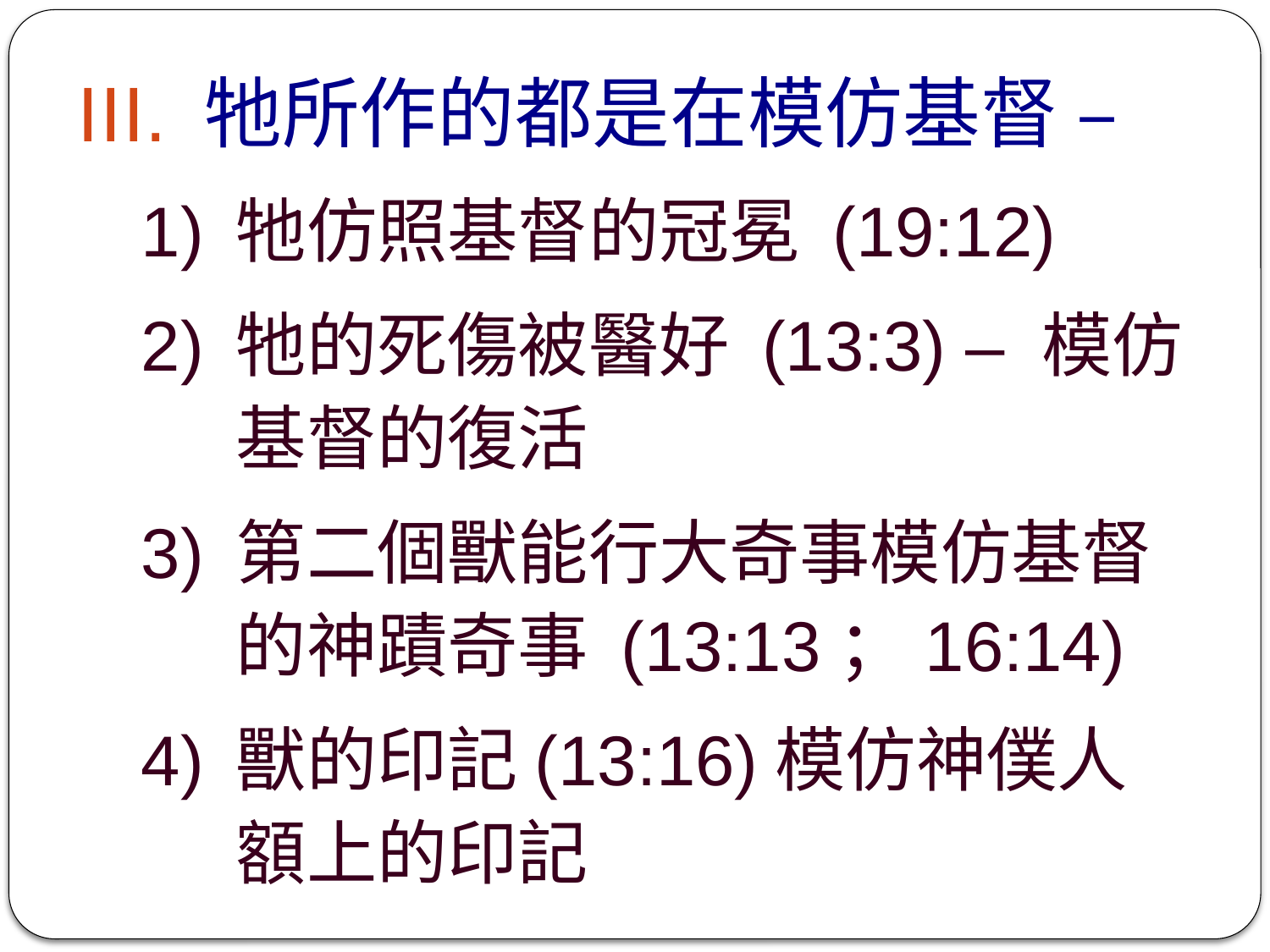

牠所作的都是在模仿基督 –
牠仿照基督的冠冕 (19:12)
牠的死傷被醫好 (13:3) – 模仿基督的復活
第二個獸能行大奇事模仿基督的神蹟奇事 (13:13；16:14)
獸的印記(13:16)模仿神僕人額上的印記